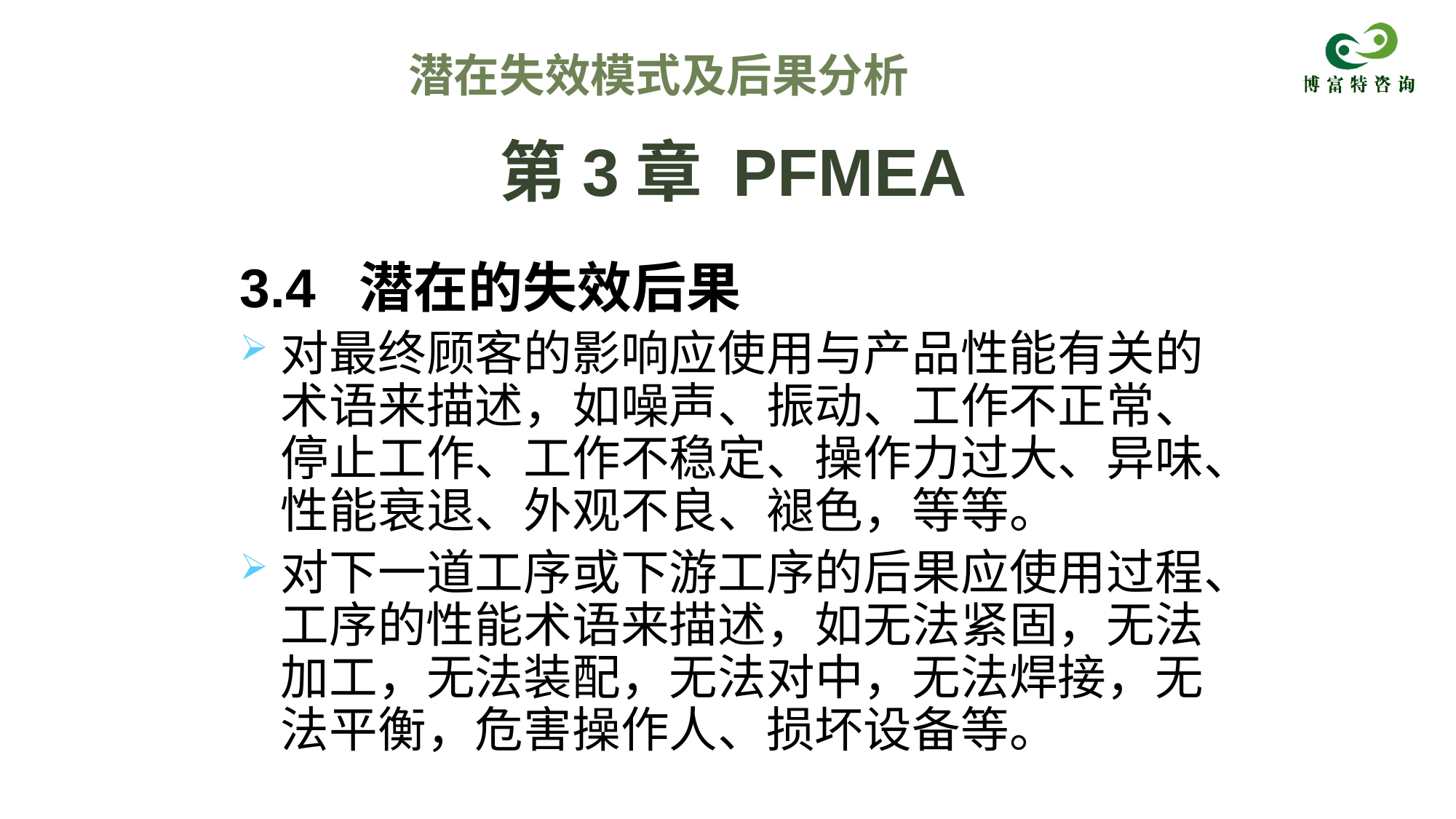

潜在失效模式及后果分析
# 第3章 PFMEA
3.4  潜在的失效后果
对最终顾客的影响应使用与产品性能有关的术语来描述，如噪声、振动、工作不正常、停止工作、工作不稳定、操作力过大、异味、性能衰退、外观不良、褪色，等等。
对下一道工序或下游工序的后果应使用过程、工序的性能术语来描述，如无法紧固，无法加工，无法装配，无法对中，无法焊接，无法平衡，危害操作人、损坏设备等。
44